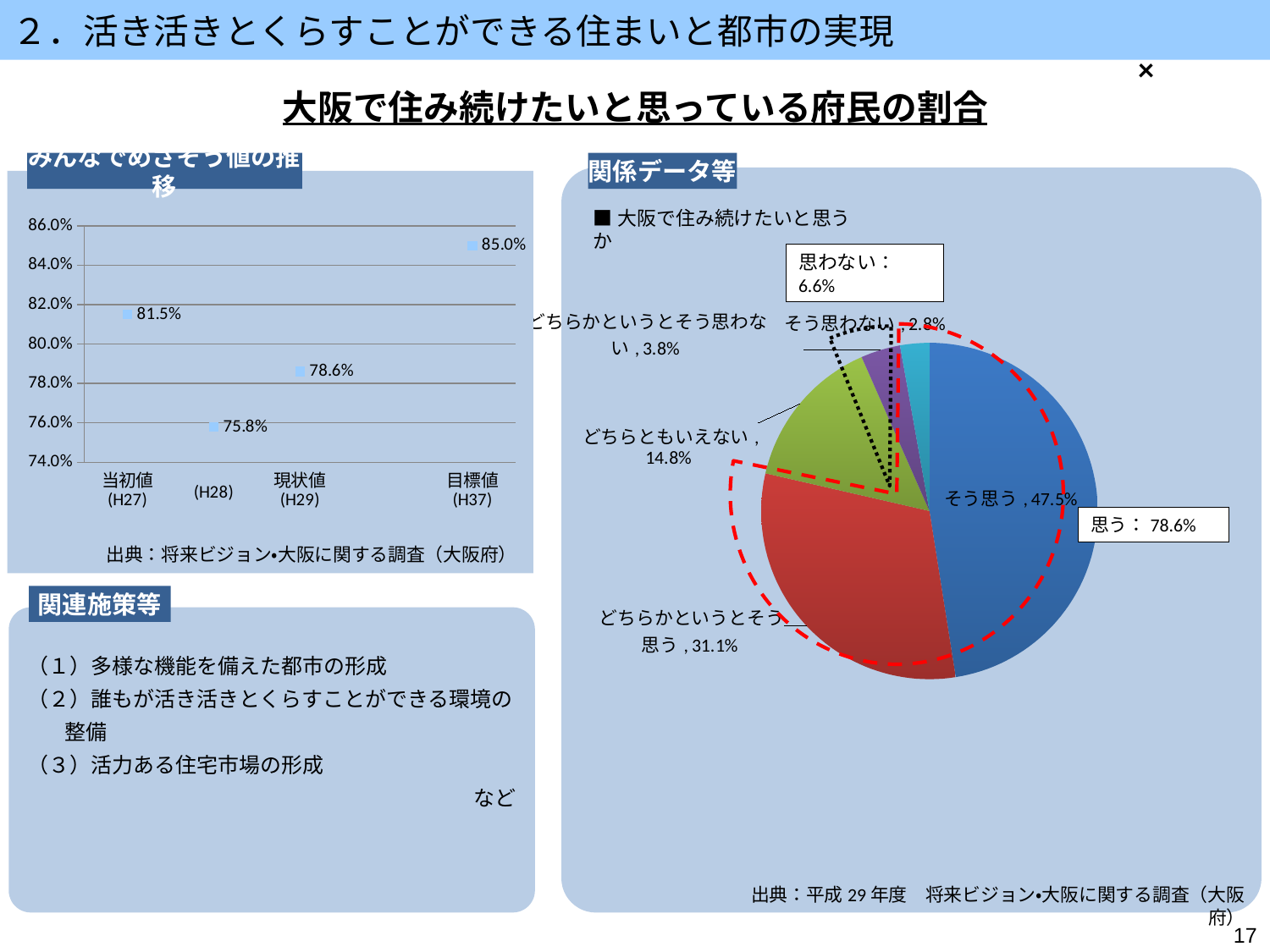

２．活き活きとくらすことができる住まいと都市の実現
評価：×
大阪で住み続けたいと思っている府民の割合
みんなでめざそう値の推移
関係データ等

■大阪で住み続けたいと思うか

### Chart

| Category |  |
|---|---|
| 当初値
(H27) | 0.815 |
|
(H28) | 0.758 |
| 現状値
(H29) | 0.786 |
|  | None |
| 目標値
(H37) | 0.85 |思わない：6.6%

### Chart

| Category |  |
|---|---|
| そう思う | 47.5 |
| どちらかというとそう思う | 31.1 |
| どちらともいえない | 14.8 |
| どちらかというとそう思わない | 3.8 |
| そう思わない | 2.8 |

思う：78.6%
済
出典：将来ビジョン・大阪に関する調査（大阪府）
関連施策等

（１）多様な機能を備えた都市の形成
（２）誰もが活き活きとくらすことができる環境の整備
（３）活力ある住宅市場の形成
など
出典：平成29年度　将来ビジョン・大阪に関する調査（大阪府）
17